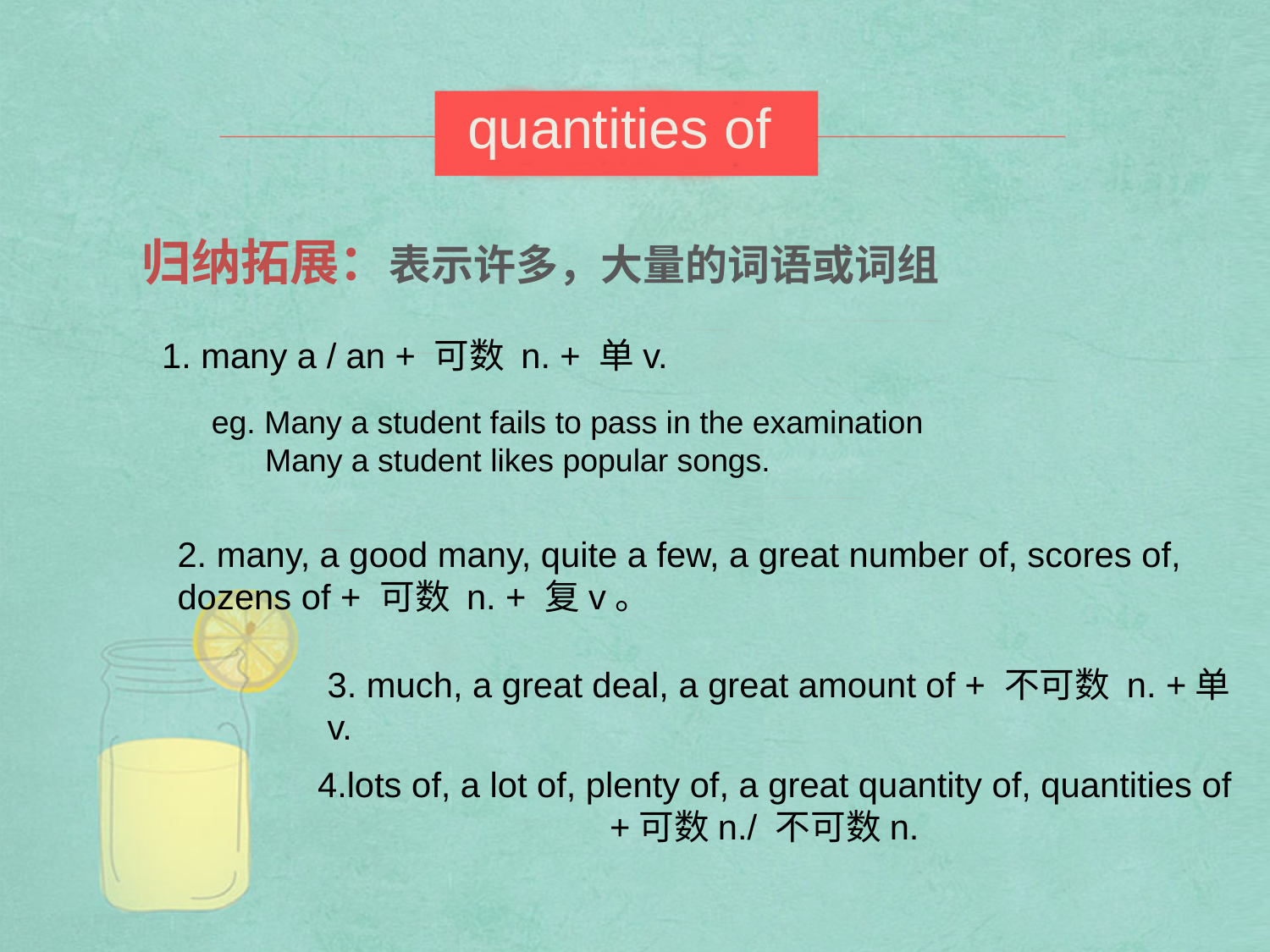

quantities of
归纳拓展：表示许多，大量的词语或词组
1. many a / an + 可数 n. + 单v.
eg. Many a student fails to pass in the examination
      Many a student likes popular songs.
2. many, a good many, quite a few, a great number of, scores of,
dozens of + 可数 n. + 复v。
3. much, a great deal, a great amount of + 不可数 n. +单v.
4.lots of, a lot of, plenty of, a great quantity of, quantities of
                              +可数n./ 不可数n.